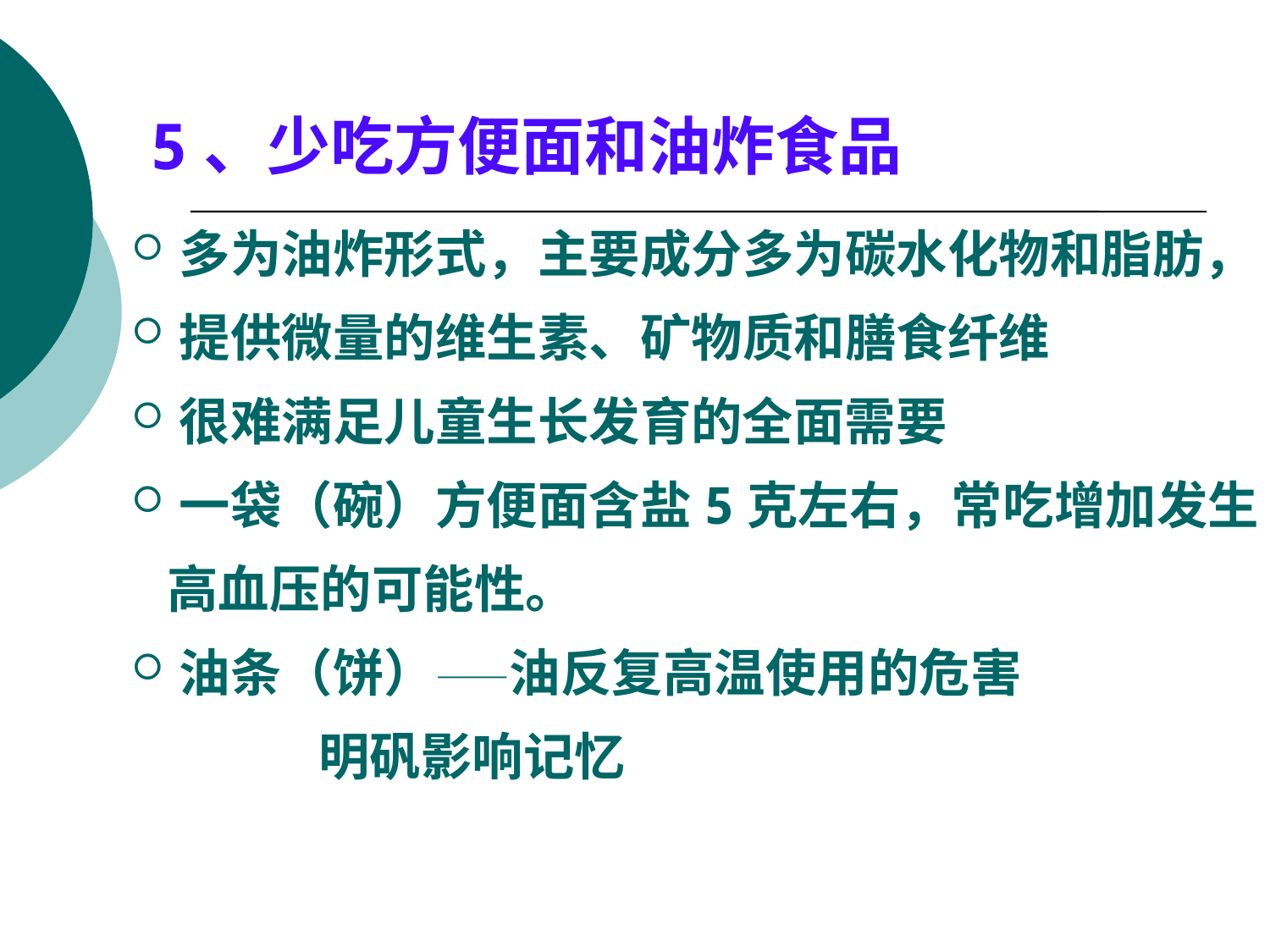

# 5、少吃方便面和油炸食品
多为油炸形式，主要成分多为碳水化物和脂肪，
提供微量的维生素、矿物质和膳食纤维
很难满足儿童生长发育的全面需要
一袋（碗）方便面含盐5克左右，常吃增加发生
  高血压的可能性。
油条（饼）——油反复高温使用的危害
               明矾影响记忆